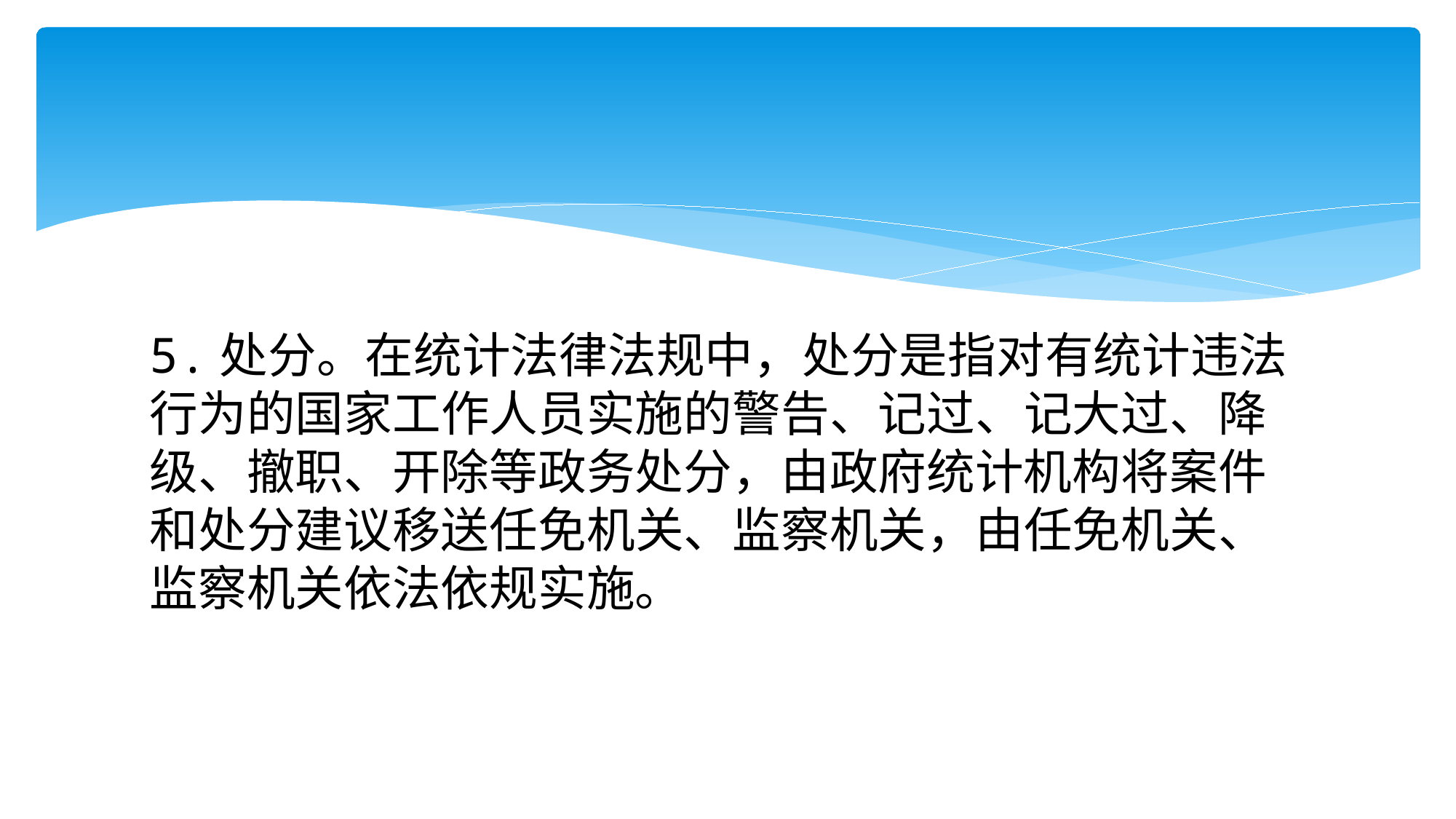

5.处分。在统计法律法规中，处分是指对有统计违法行为的国家工作人员实施的警告、记过、记大过、降级、撤职、开除等政务处分，由政府统计机构将案件和处分建议移送任免机关、监察机关，由任免机关、监察机关依法依规实施。